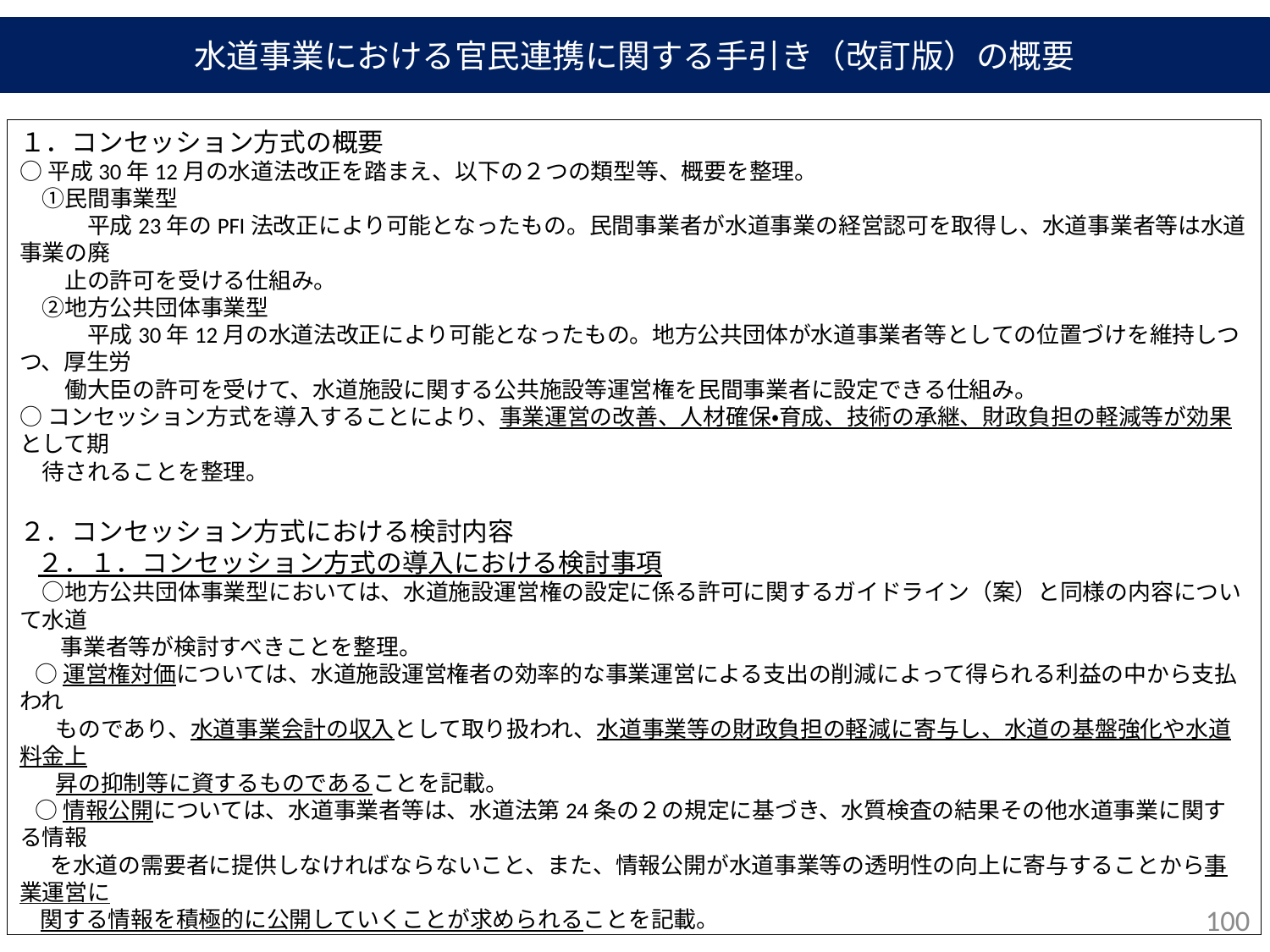

水道事業における官民連携に関する手引き（改訂版）の概要
１．コンセッション方式の概要
○平成30年12月の水道法改正を踏まえ、以下の２つの類型等、概要を整理。
　①民間事業型
　　　平成23年のPFI法改正により可能となったもの。民間事業者が水道事業の経営認可を取得し、水道事業者等は水道事業の廃
　　止の許可を受ける仕組み。
　②地方公共団体事業型
　　　平成30年12月の水道法改正により可能となったもの。地方公共団体が水道事業者等としての位置づけを維持しつつ、厚生労
　　働大臣の許可を受けて、水道施設に関する公共施設等運営権を民間事業者に設定できる仕組み。
○コンセッション方式を導入することにより、事業運営の改善、人材確保・育成、技術の承継、財政負担の軽減等が効果として期
　待されることを整理。

２．コンセッション方式における検討内容
  ２．１．コンセッション方式の導入における検討事項
　○地方公共団体事業型においては、水道施設運営権の設定に係る許可に関するガイドライン（案）と同様の内容について水道
       事業者等が検討すべきことを整理。
   ○運営権対価については、水道施設運営権者の効率的な事業運営による支出の削減によって得られる利益の中から支払われ
      ものであり、水道事業会計の収入として取り扱われ、水道事業等の財政負担の軽減に寄与し、水道の基盤強化や水道料金上
      昇の抑制等に資するものであることを記載。
   ○情報公開については、水道事業者等は、水道法第24条の２の規定に基づき、水質検査の結果その他水道事業に関する情報
     を水道の需要者に提供しなければならないこと、また、情報公開が水道事業等の透明性の向上に寄与することから事業運営に
   関する情報を積極的に公開していくことが求められることを記載。

  ２．２．コンセッション方式の導入・実施手順
    コンセッション方式の導入・実施のための手順を示し、この手順に沿う形で、必要な留意事項等を記載。

参考　海外の水道事業における民間活用の状況等
      先進４カ国の民間活用についての状況を取りまとめ、また、民間活用により効果が得られた事例および再公営化等の問題が
    生じた事例について整理して記載。

100